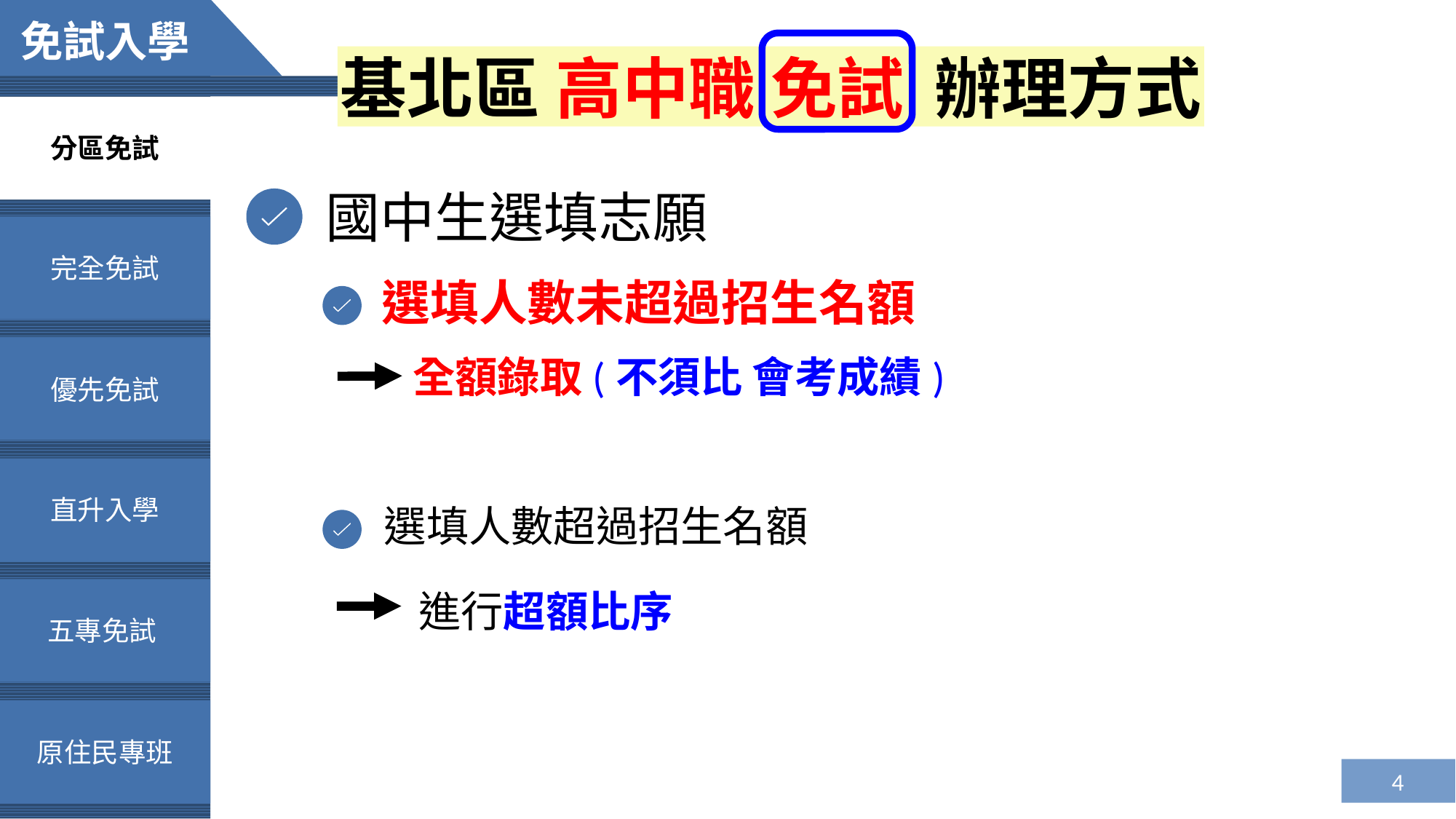

免試入學

基北區 高中職 免試  辦理方式

分區免試
國中生選填志願

完全免試
選填人數未超過招生名額

全額錄取(不須比 會考成績)
優先免試

直升入學
選填人數超過招生名額

進行超額比序
五專免試

原住民專班

4